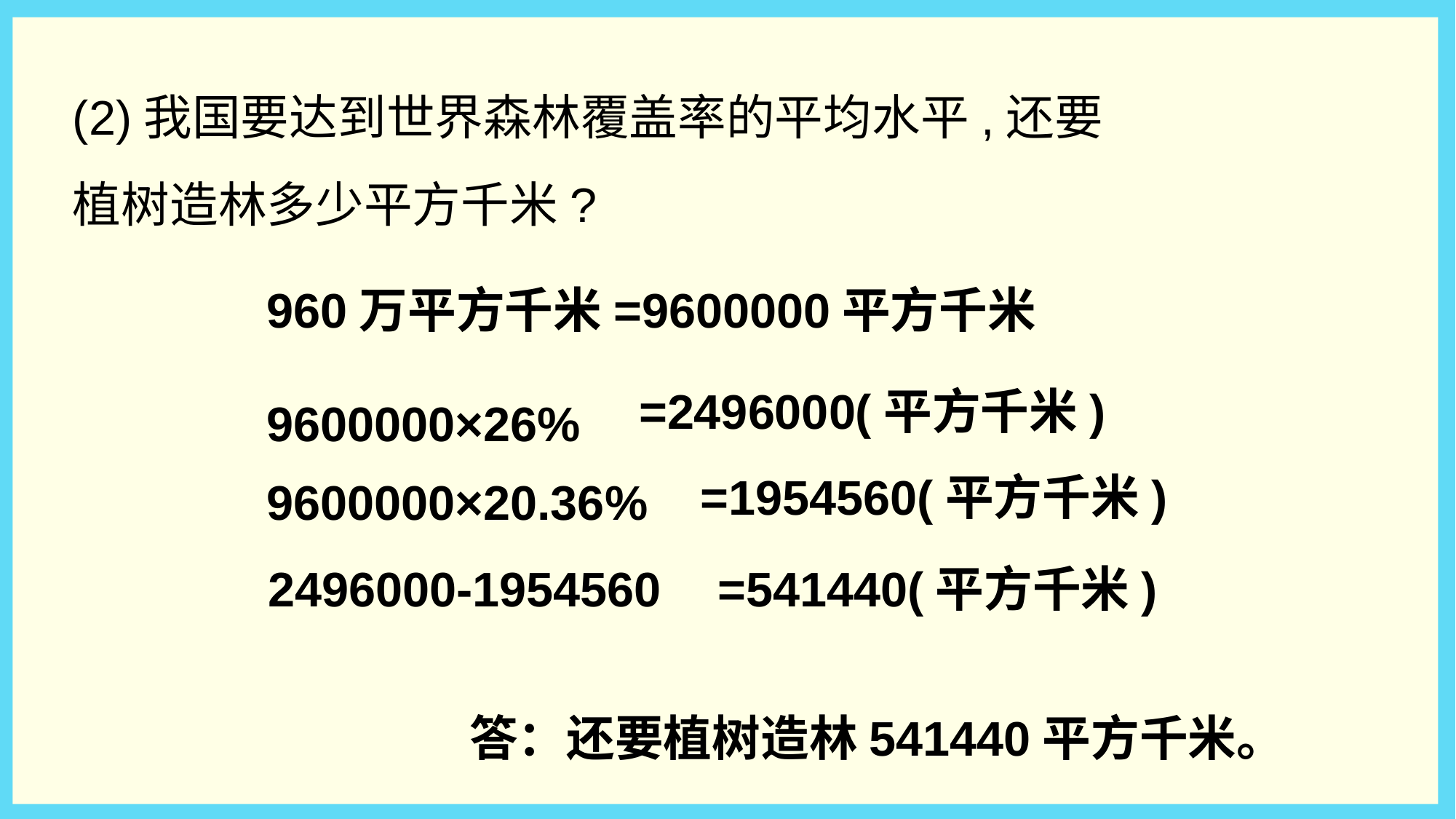

(2)我国要达到世界森林覆盖率的平均水平,还要植树造林多少平方千米?
960万平方千米=9600000平方千米
9600000×26%
=2496000(平方千米)

=1954560(平方千米)
9600000×20.36%
=541440(平方千米)
2496000-1954560
答：还要植树造林541440平方千米。